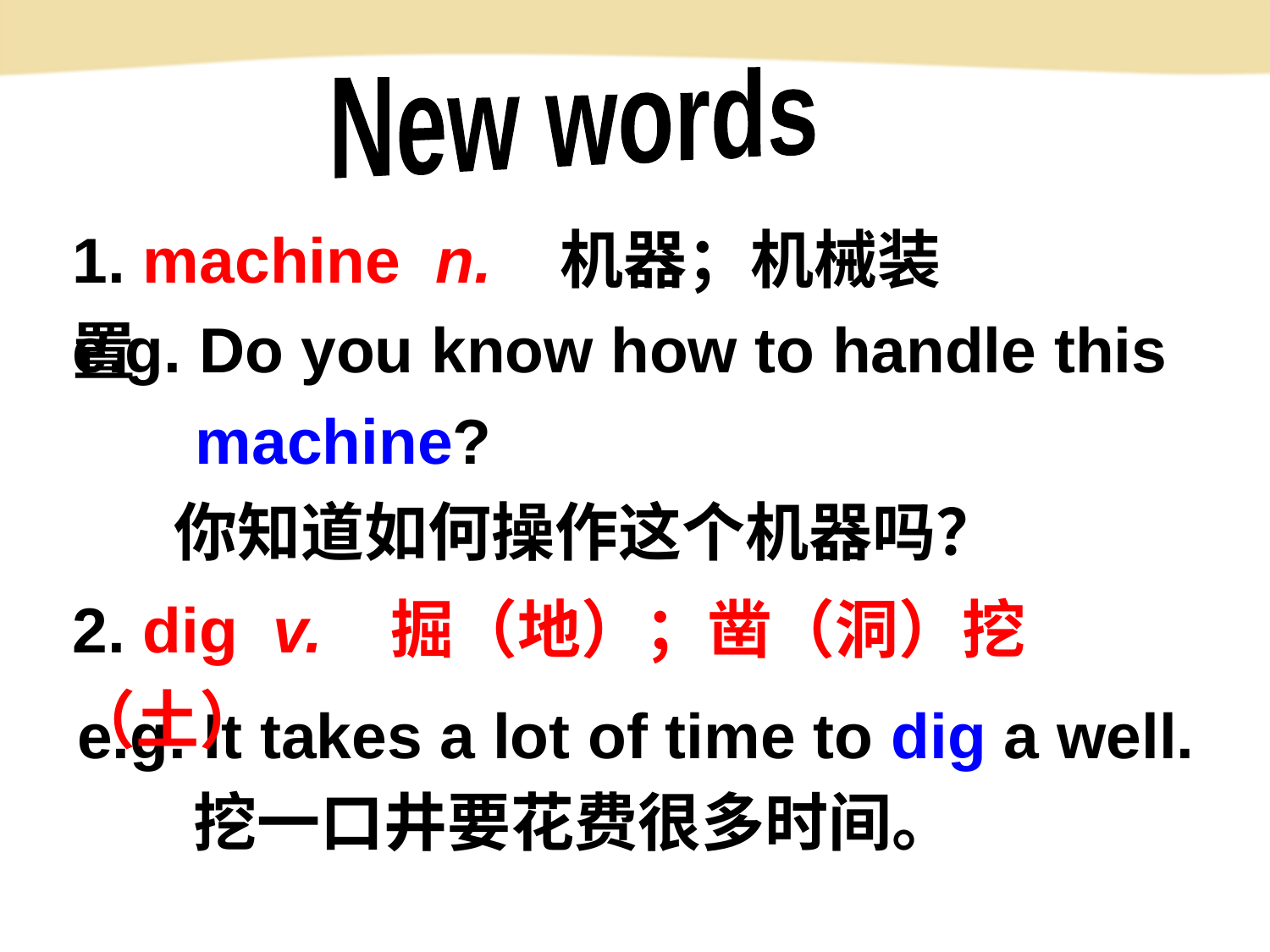

New words
1. machine  n.   机器；机械装置
e.g. Do you know how to handle this
       machine?
      你知道如何操作这个机器吗？
2. dig  v.   掘（地）；凿（洞）挖（土）
e.g. It takes a lot of time to dig a well.
       挖一口井要花费很多时间。